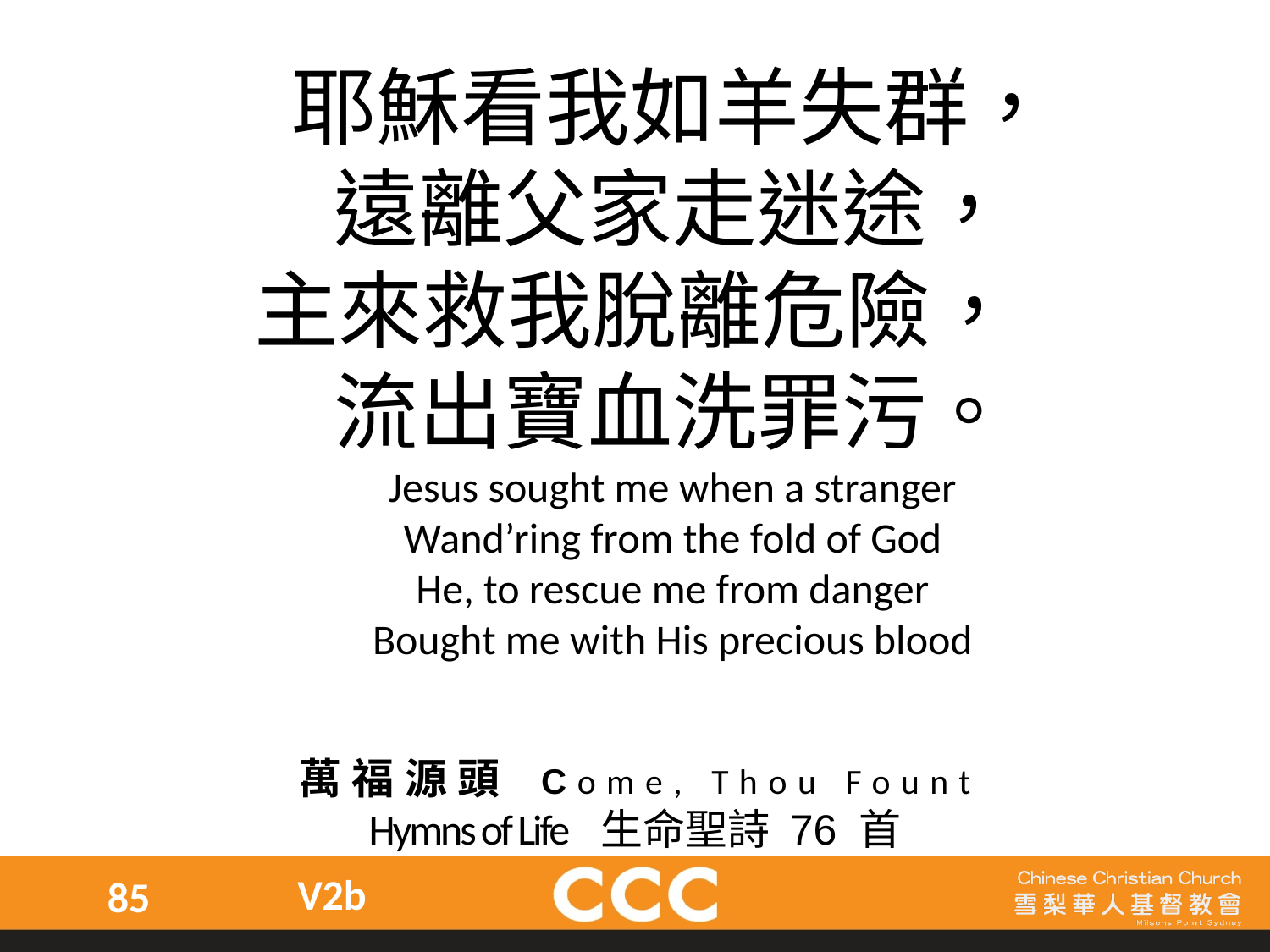

耶穌看我如羊失群，
遠離父家走迷途，
主來救我脫離危險，
流出寶血洗罪污。
Jesus sought me when a stranger
Wand’ring from the fold of God
He, to rescue me from danger
Bought me with His precious blood
萬福源頭 Come, Thou Fount
Hymns of Life   生命聖詩 76 首
V2b
85